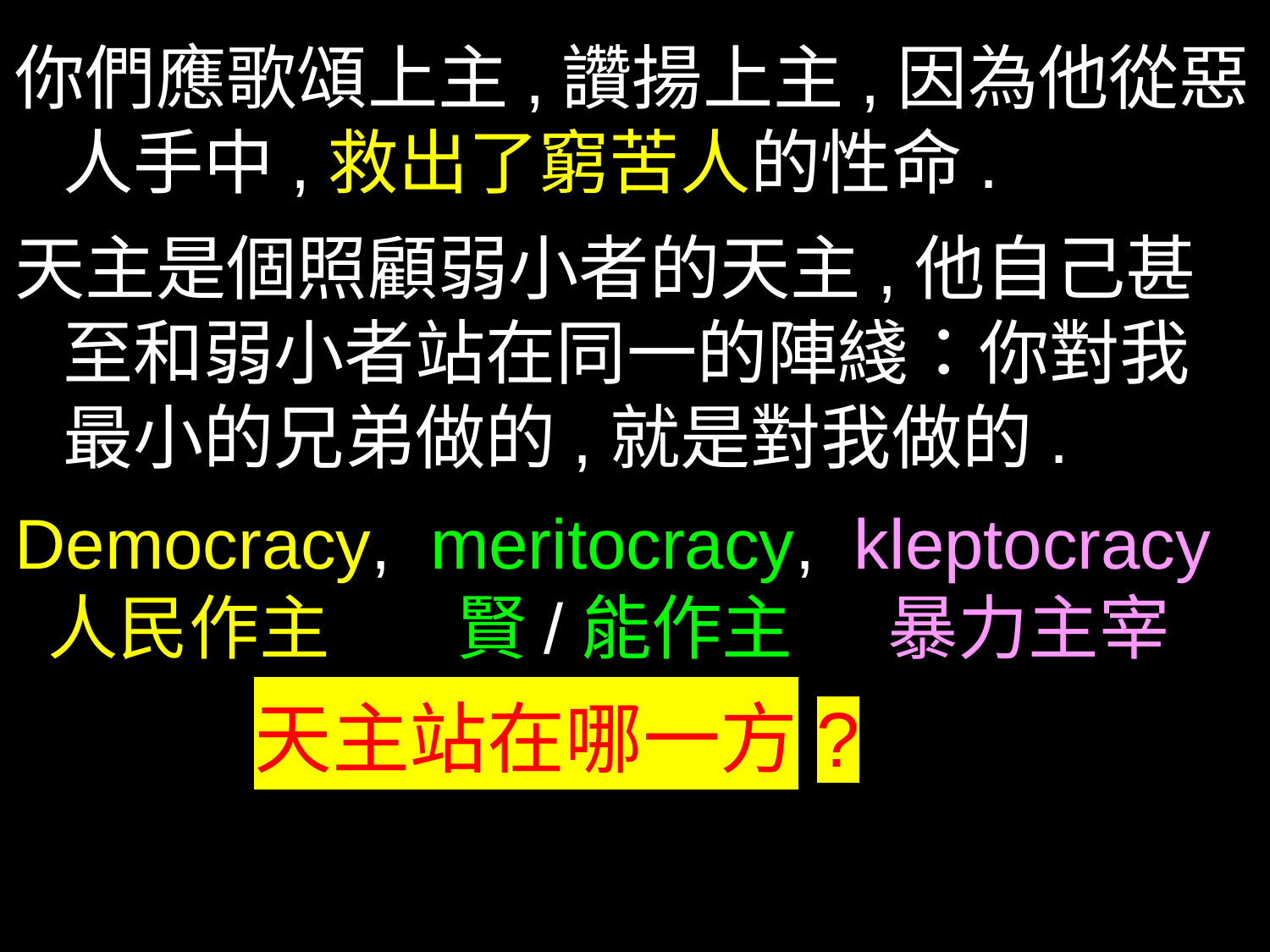

你們應歌頌上主,讚揚上主,因為他從惡人手中,救出了窮苦人的性命.
天主是個照顧弱小者的天主,他自己甚至和弱小者站在同一的陣綫：你對我最小的兄弟做的,就是對我做的.
Democracy,  meritocracy,  kleptocracy
 人民作主        賢/能作主      暴力主宰
              天主站在哪一方?